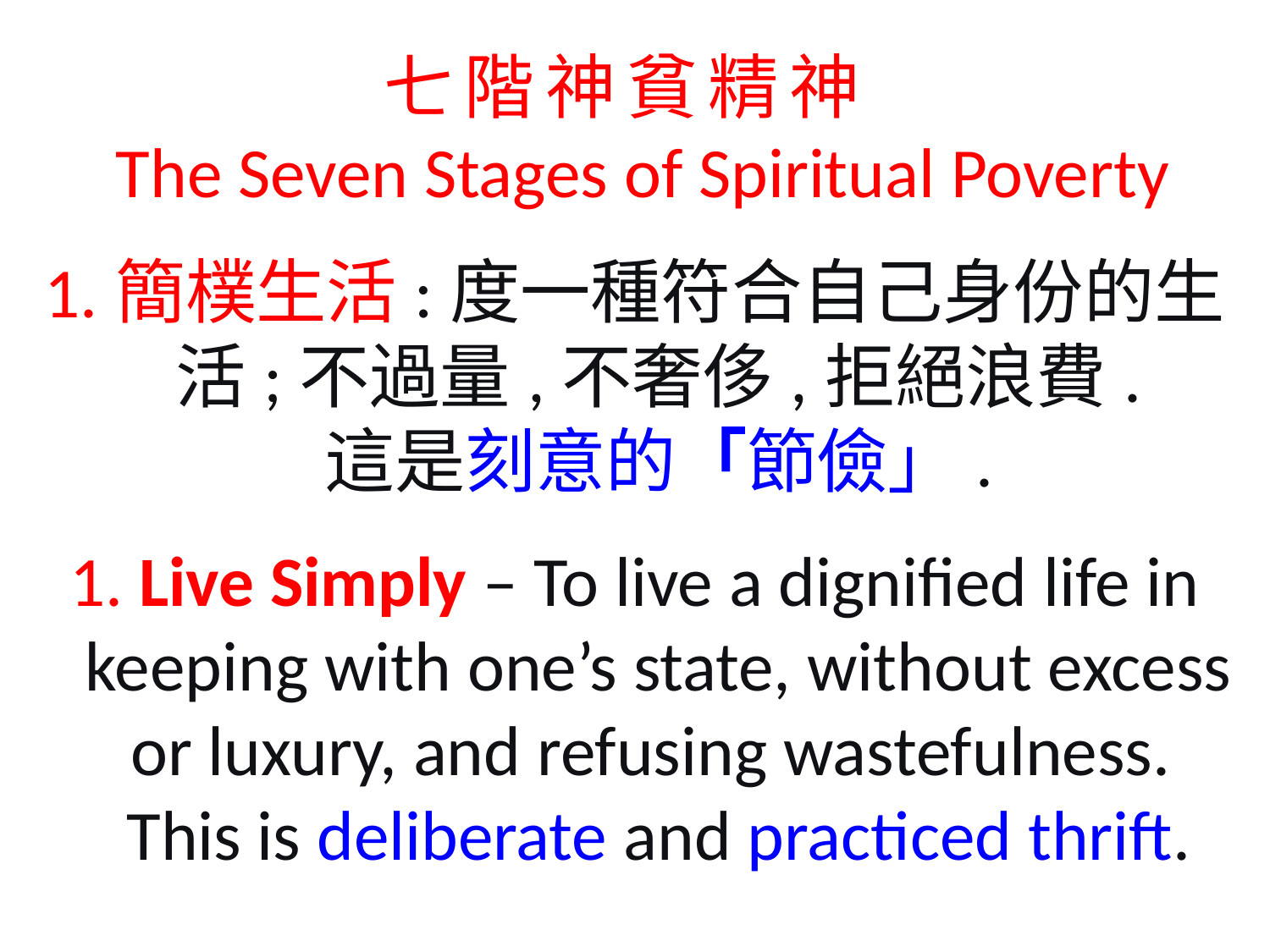

七階神貧精神
 The Seven Stages of Spiritual Poverty
1.簡樸生活:度一種符合自己身份的生活;不過量,不奢侈,拒絕浪費.
這是刻意的「節儉」.
1. Live Simply – To live a dignified life in keeping with one’s state, without excess or luxury, and refusing wastefulness.
This is deliberate and practiced thrift.